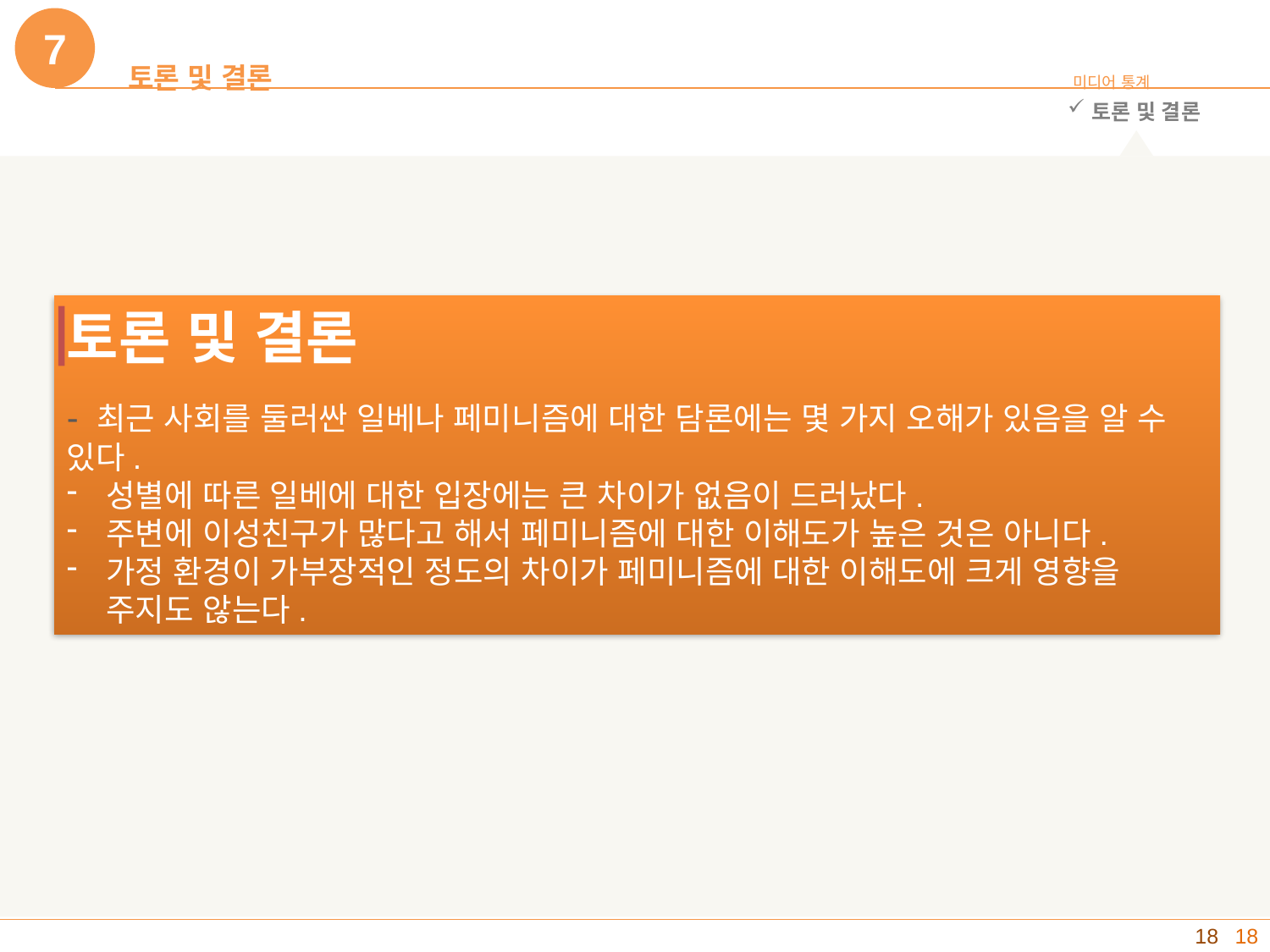

7
토론 및 결론
미디어 통계
토론 및 결론

토론 및 결론

- 최근 사회를 둘러싼 일베나 페미니즘에 대한 담론에는 몇 가지 오해가 있음을 알 수 있다.
성별에 따른 일베에 대한 입장에는 큰 차이가 없음이 드러났다.
주변에 이성친구가 많다고 해서 페미니즘에 대한 이해도가 높은 것은 아니다.
가정 환경이 가부장적인 정도의 차이가 페미니즘에 대한 이해도에 크게 영향을 주지도 않는다.

18
18